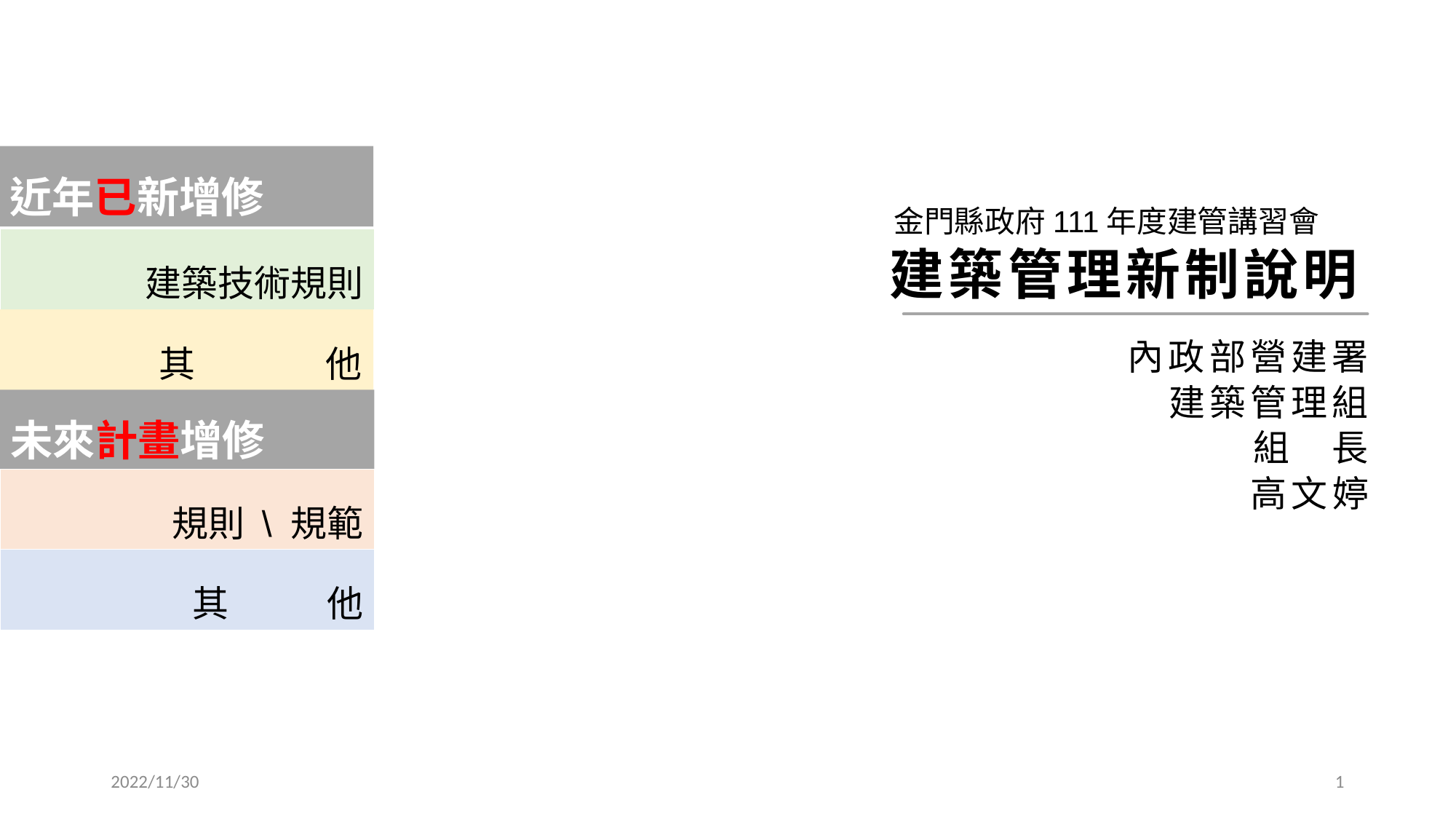

近年已新增修
金門縣政府111年度建管講習會
建築技術規則
建築管理新制說明
其                他
內政部營建署
建築管理組
組   長
高文婷
未來計畫增修
規則 \ 規範
其            他
2022/11/30
1